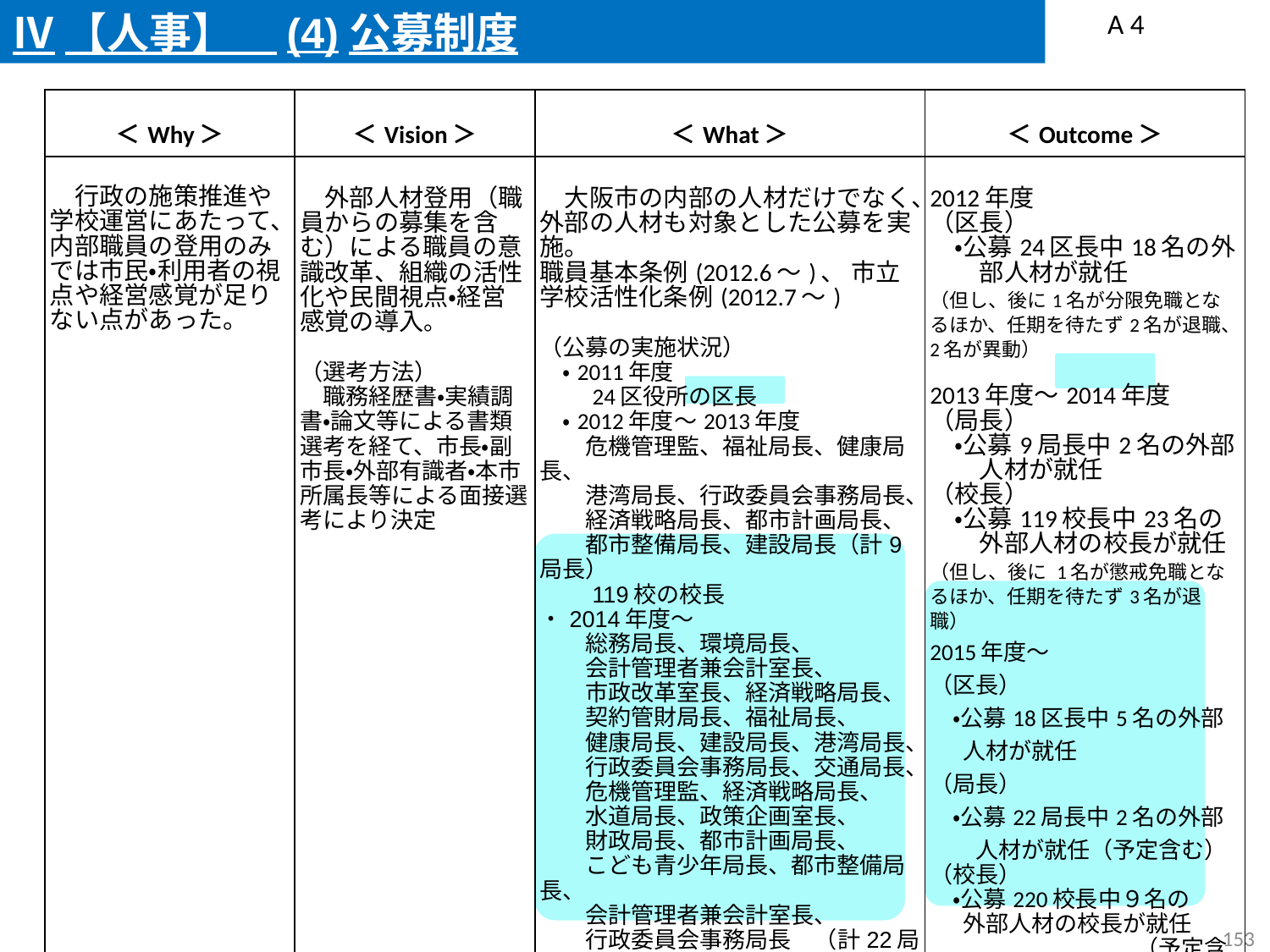

Ⅳ【人事】　(4)公募制度
A 4
| ＜Why＞ | ＜Vision＞ | ＜What＞ | ＜Outcome＞ |
| --- | --- | --- | --- |
| 行政の施策推進や学校運営にあたって、内部職員の登用のみでは市民・利用者の視点や経営感覚が足りない点があった。 | 外部人材登用（職員からの募集を含む）による職員の意識改革、組織の活性化や民間視点・経営感覚の導入。 （選考方法）　 　職務経歴書・実績調書・論文等による書類選考を経て、市長・副市長・外部有識者・本市所属長等による面接選考により決定 | 大阪市の内部の人材だけでなく、外部の人材も対象とした公募を実施。 職員基本条例(2012.6～)、 市立学校活性化条例(2012.7～) （公募の実施状況） 　・2011年度 　　24区役所の区長 　・2012年度～2013年度 　　危機管理監、福祉局長、健康局長、　　 　　港湾局長、行政委員会事務局長、 　　経済戦略局長、都市計画局長、 　　都市整備局長、建設局長（計9局長） 　　119校の校長 ・2014年度～ 　　総務局長、環境局長、 　　会計管理者兼会計室長、 　　市政改革室長、経済戦略局長、 　　契約管財局長、福祉局長、 　　健康局長、建設局長、港湾局長、 　　行政委員会事務局長、交通局長、 　　危機管理監、経済戦略局長、 　　水道局長、政策企画室長、 　　財政局長、都市計画局長、 　　こども青少年局長、都市整備局長、 　　会計管理者兼会計室長、 　　行政委員会事務局長　（計22局長） 　　18区役所の区長 　　220校の校長 | 2012年度 （区長） 　・公募24区長中18名の外 　　部人材が就任 （但し、後に1名が分限免職となるほか、任期を待たず2名が退職、2名が異動） 　　 2013年度～2014年度 （局長） 　・公募9局長中2名の外部 　　人材が就任 （校長） 　・公募119校長中23名の 　　外部人材の校長が就任 （但し、後に 1名が懲戒免職となるほか、任期を待たず3名が退職） 2015年度～ （区長） 　・公募18区長中5名の外部 　 人材が就任 （局長） 　・公募22局長中2名の外部 　　人材が就任（予定含む） （校長） 　・公募220校長中９名の 　 外部人材の校長が就任 　　　　　　　　　（予定含む） |

153